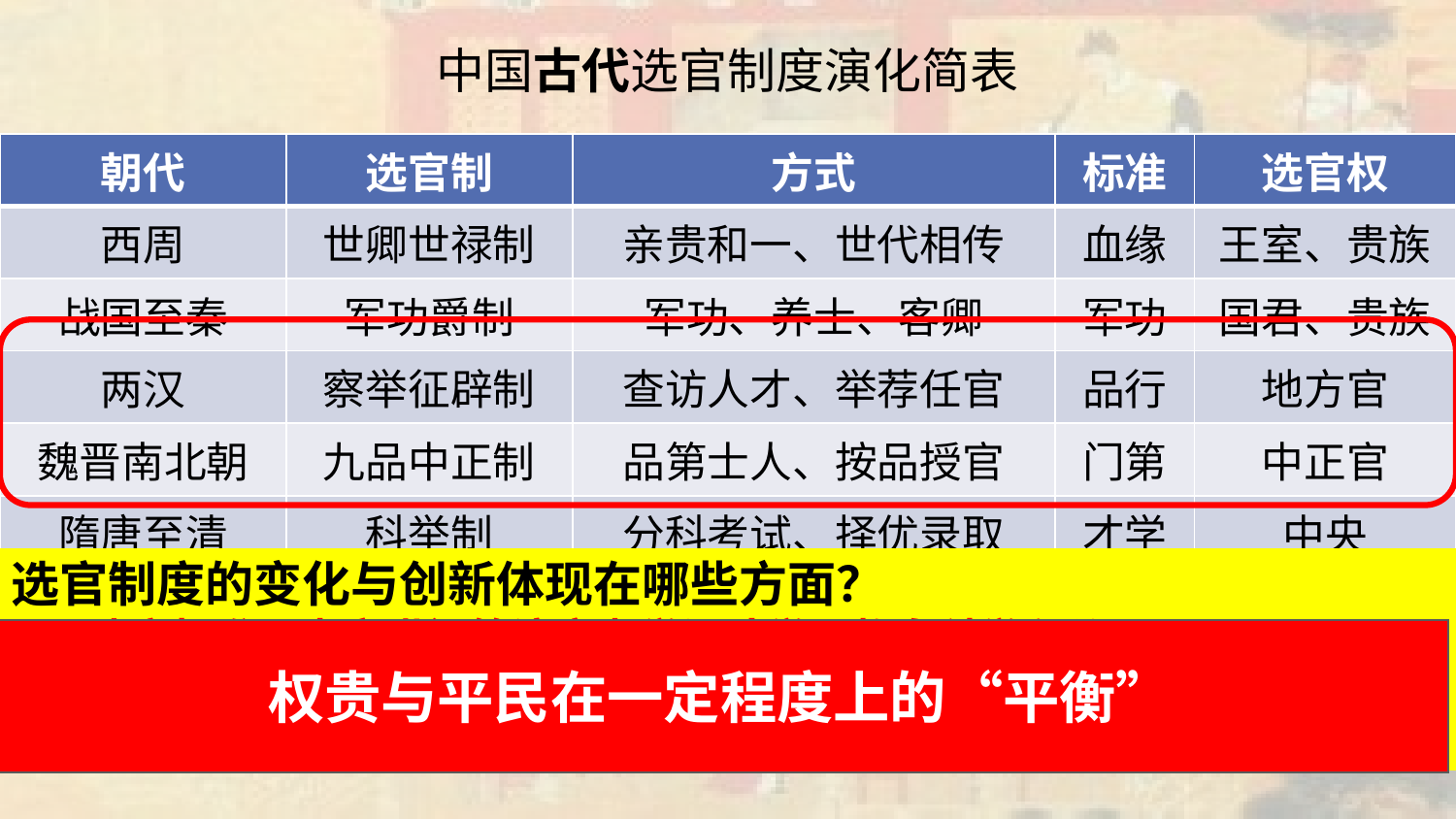

中国古代选官制度演化简表
| 朝代 | 选官制 | 方式 | 标准 | 选官权 |
| --- | --- | --- | --- | --- |
| 西周 | 世卿世禄制 | 亲贵和一、世代相传 | 血缘 | 王室、贵族 |
| 战国至秦 | 军功爵制 | 军功、养士、客卿 | 军功 | 国君、贵族 |
| 两汉 | 察举征辟制 | 查访人才、举荐任官 | 品行 | 地方官 |
| 魏晋南北朝 | 九品中正制 | 品第士人、按品授官 | 门第 | 中正官 |
| 隋唐至清 | 科举制 | 分科考试、择优录取 | 才学 | 中央 |

选官制度的变化与创新体现在哪些方面？
1、选官标准：由家世门第演变为学识才学，趋向科学和公平。
2、选官方式：由世袭、推荐到考试，趋向公平、公开、公正。
3、选官权力：选官权从地方收归中央，体现了中央集权的加强。
权贵与平民在一定程度上的“平衡”